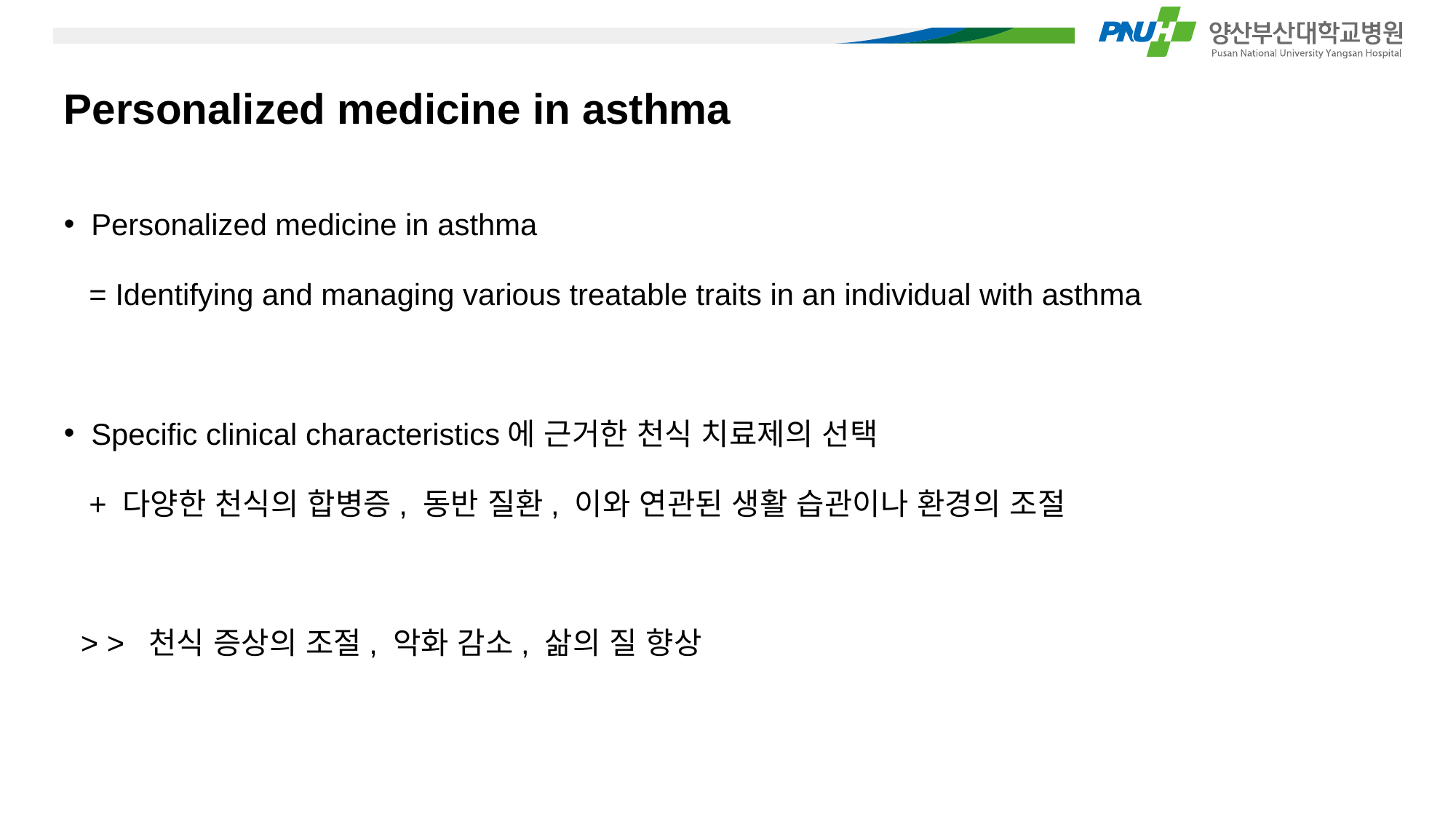

# Personalized medicine in asthma
Personalized medicine in asthma
   = Identifying and managing various treatable traits in an individual with asthma

Specific clinical characteristics에 근거한 천식 치료제의 선택
   + 다양한 천식의 합병증, 동반 질환, 이와 연관된 생활 습관이나 환경의 조절

  > >  천식 증상의 조절, 악화 감소, 삶의 질 향상